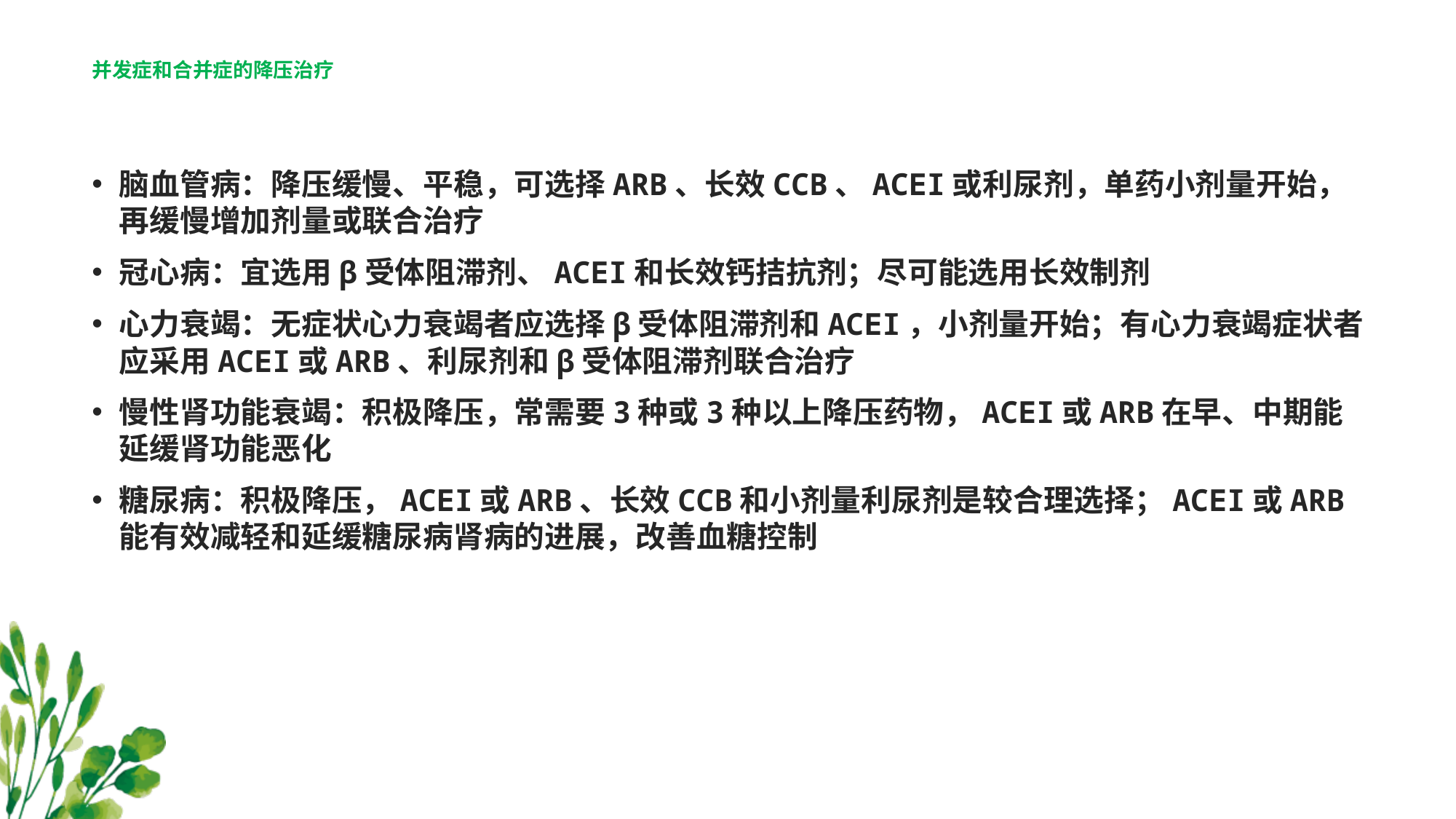

# 并发症和合并症的降压治疗

脑血管病：降压缓慢、平稳，可选择ARB、长效CCB、ACEI或利尿剂，单药小剂量开始，再缓慢增加剂量或联合治疗
冠心病：宜选用β受体阻滞剂、ACEI和长效钙拮抗剂；尽可能选用长效制剂
心力衰竭：无症状心力衰竭者应选择β受体阻滞剂和ACEI，小剂量开始；有心力衰竭症状者应采用ACEI或ARB、利尿剂和β受体阻滞剂联合治疗
慢性肾功能衰竭：积极降压，常需要3种或3种以上降压药物，ACEI或ARB在早、中期能延缓肾功能恶化
糖尿病：积极降压，ACEI或ARB、长效CCB和小剂量利尿剂是较合理选择；ACEI或ARB能有效减轻和延缓糖尿病肾病的进展，改善血糖控制